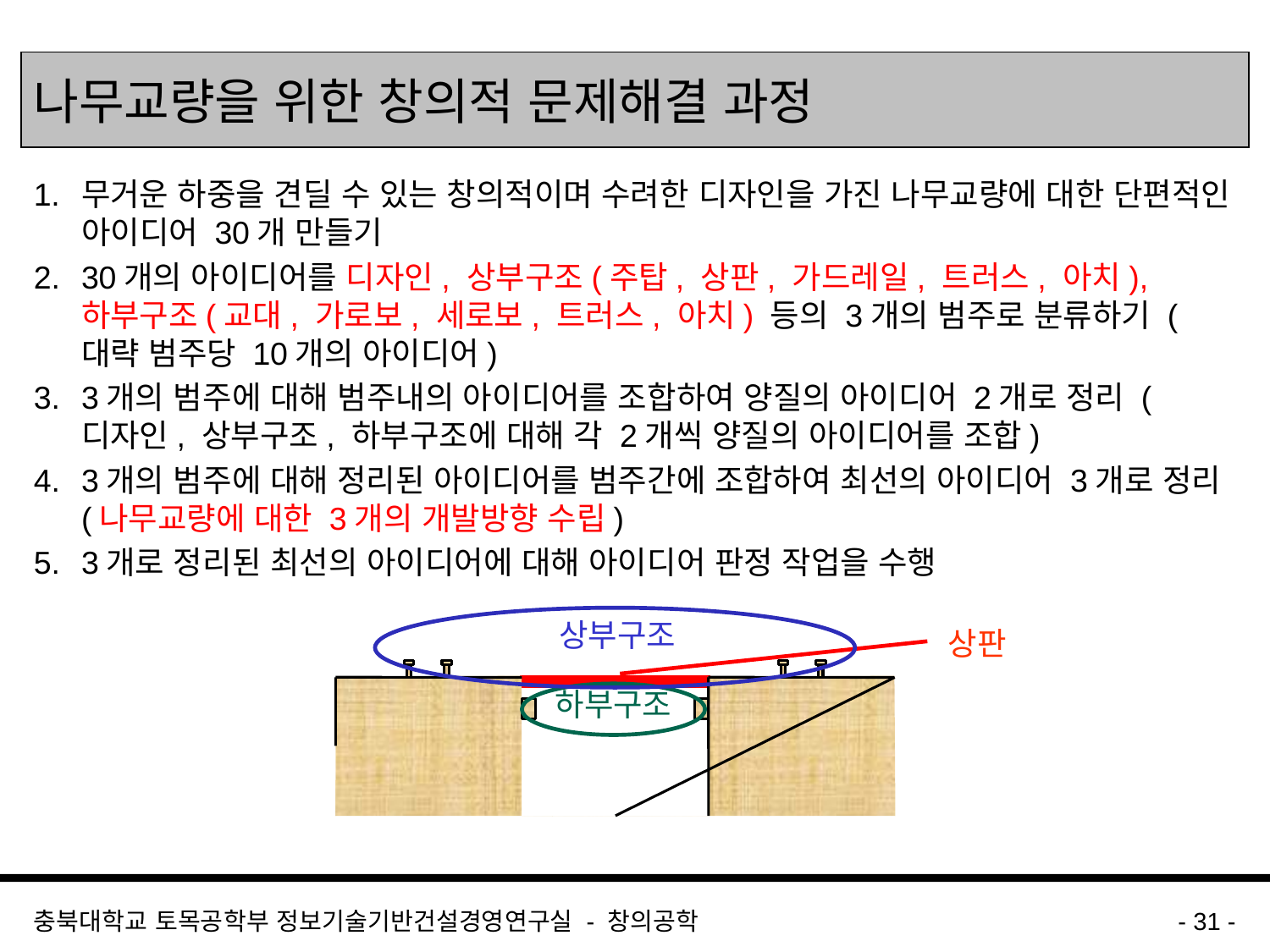

나무교량을 위한 창의적 문제해결 과정
무거운 하중을 견딜 수 있는 창의적이며 수려한 디자인을 가진 나무교량에 대한 단편적인 아이디어 30개 만들기
30개의 아이디어를 디자인, 상부구조(주탑, 상판, 가드레일, 트러스, 아치), 하부구조(교대, 가로보, 세로보, 트러스, 아치) 등의 3개의 범주로 분류하기 (대략 범주당 10개의 아이디어)
3개의 범주에 대해 범주내의 아이디어를 조합하여 양질의 아이디어 2개로 정리 (디자인, 상부구조, 하부구조에 대해 각 2개씩 양질의 아이디어를 조합)
3개의 범주에 대해 정리된 아이디어를 범주간에 조합하여 최선의 아이디어 3개로 정리 (나무교량에 대한 3개의 개발방향 수립)
3개로 정리된 최선의 아이디어에 대해 아이디어 판정 작업을 수행

상부구조
상판

하부구조

충북대학교 토목공학부 정보기술기반건설경영연구실 - 창의공학
- 31 -